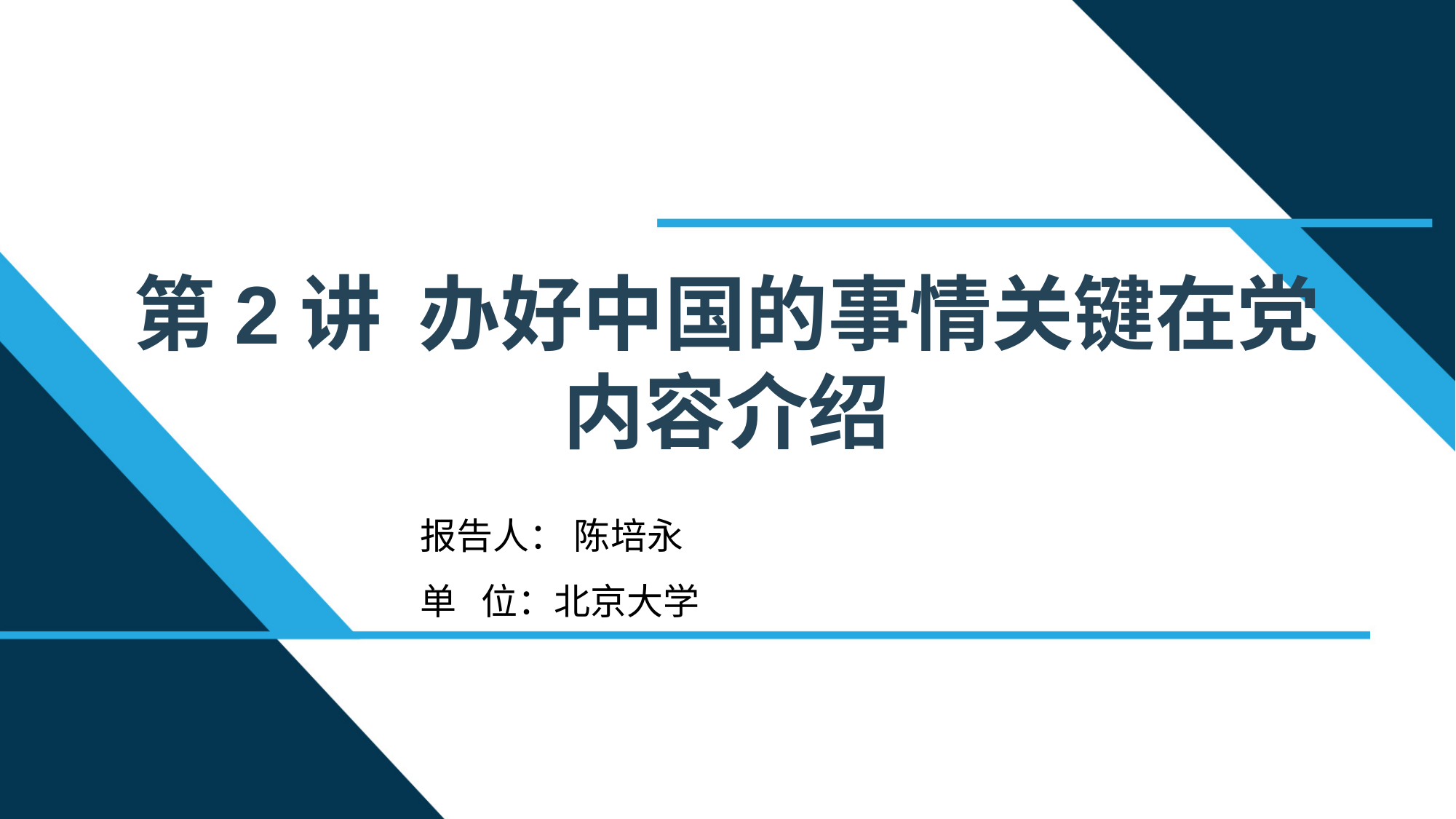

第2讲  办好中国的事情关键在党
内容介绍
报告人： 陈培永
单   位：北京大学